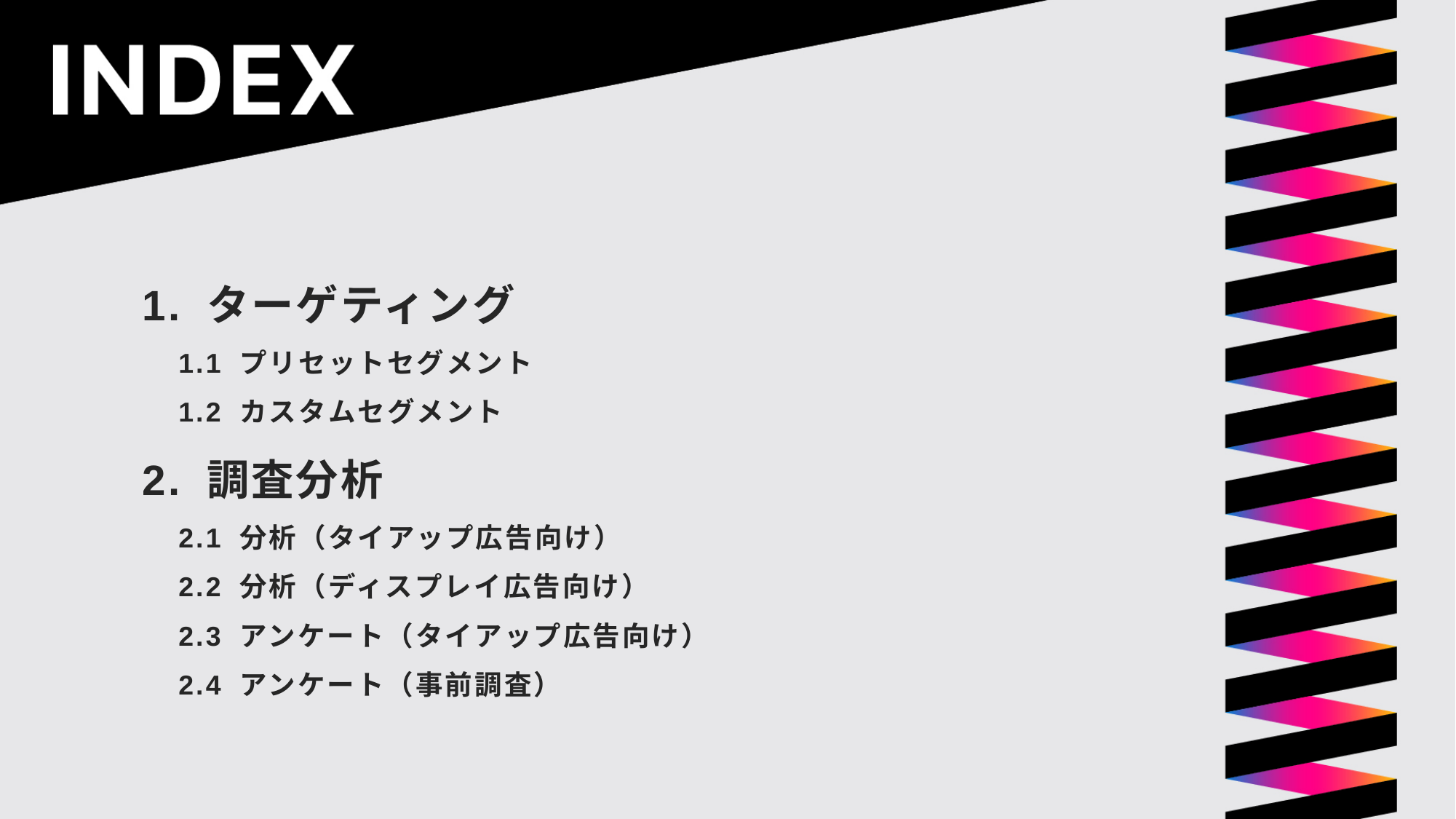

1. ターゲティング
　1.1 プリセットセグメント
　1.2 カスタムセグメント
2. 調査分析
　2.1 分析（タイアップ広告向け）
　2.2 分析（ディスプレイ広告向け）
　2.3 アンケート（タイアップ広告向け）
　2.4 アンケート（事前調査）